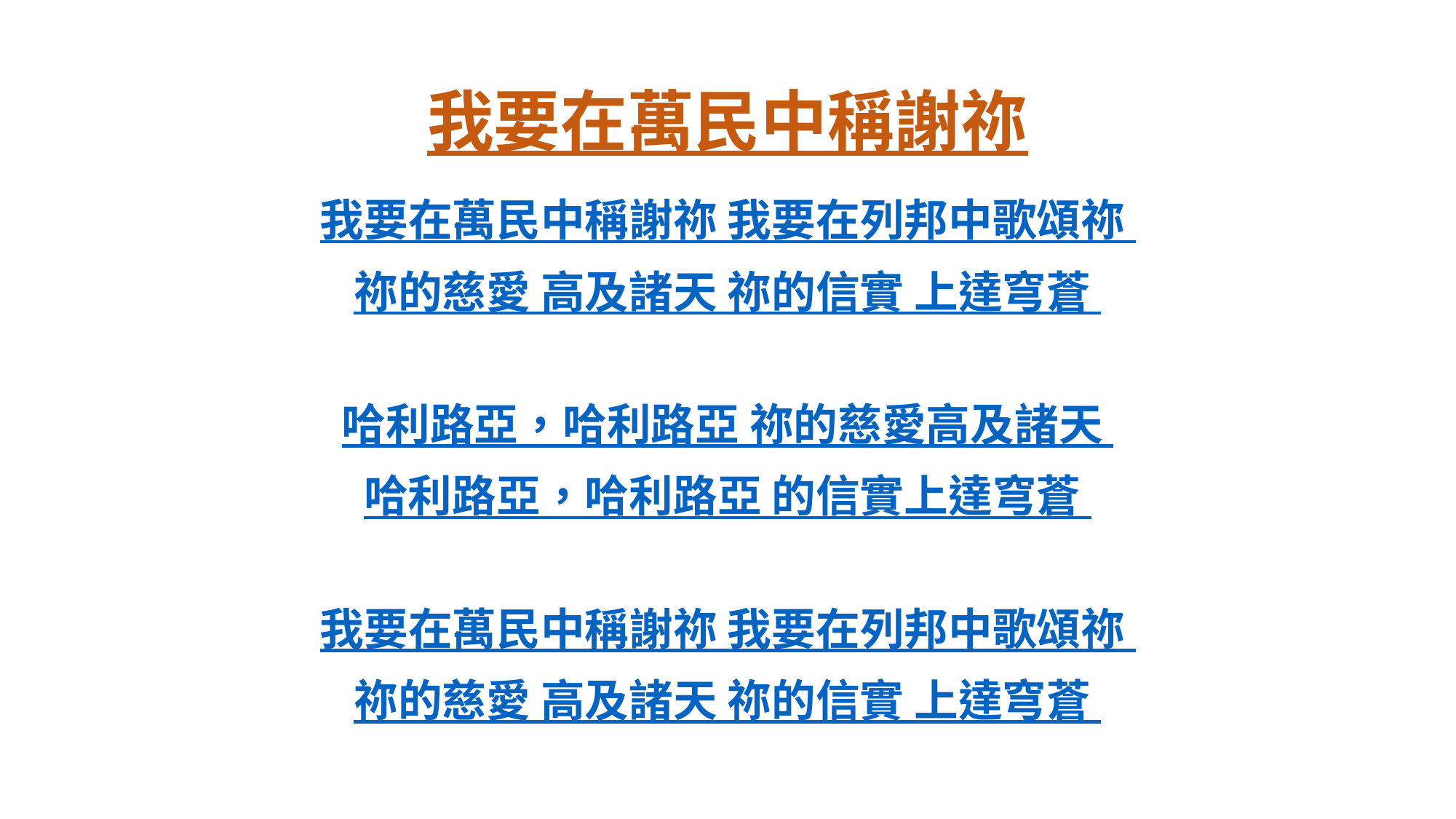

# 我要在萬民中稱謝祢
我要在萬民中稱謝祢 我要在列邦中歌頌祢
祢的慈愛 高及諸天 祢的信實 上達穹蒼

哈利路亞，哈利路亞 祢的慈愛高及諸天
哈利路亞，哈利路亞 的信實上達穹蒼

我要在萬民中稱謝祢 我要在列邦中歌頌祢
祢的慈愛 高及諸天 祢的信實 上達穹蒼